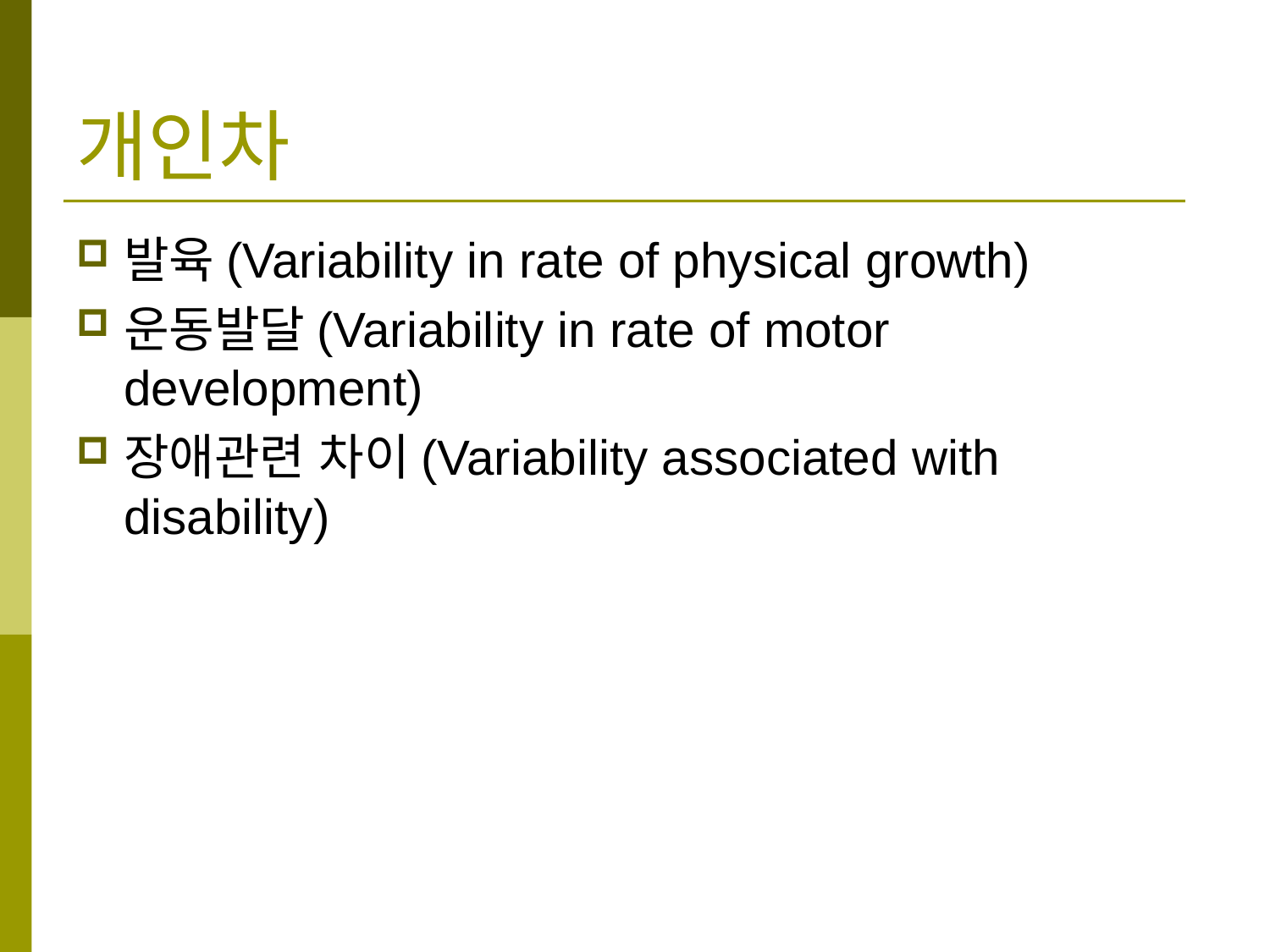

개인차
발육(Variability in rate of physical growth)
운동발달(Variability in rate of motor development)
장애관련 차이(Variability associated with disability)